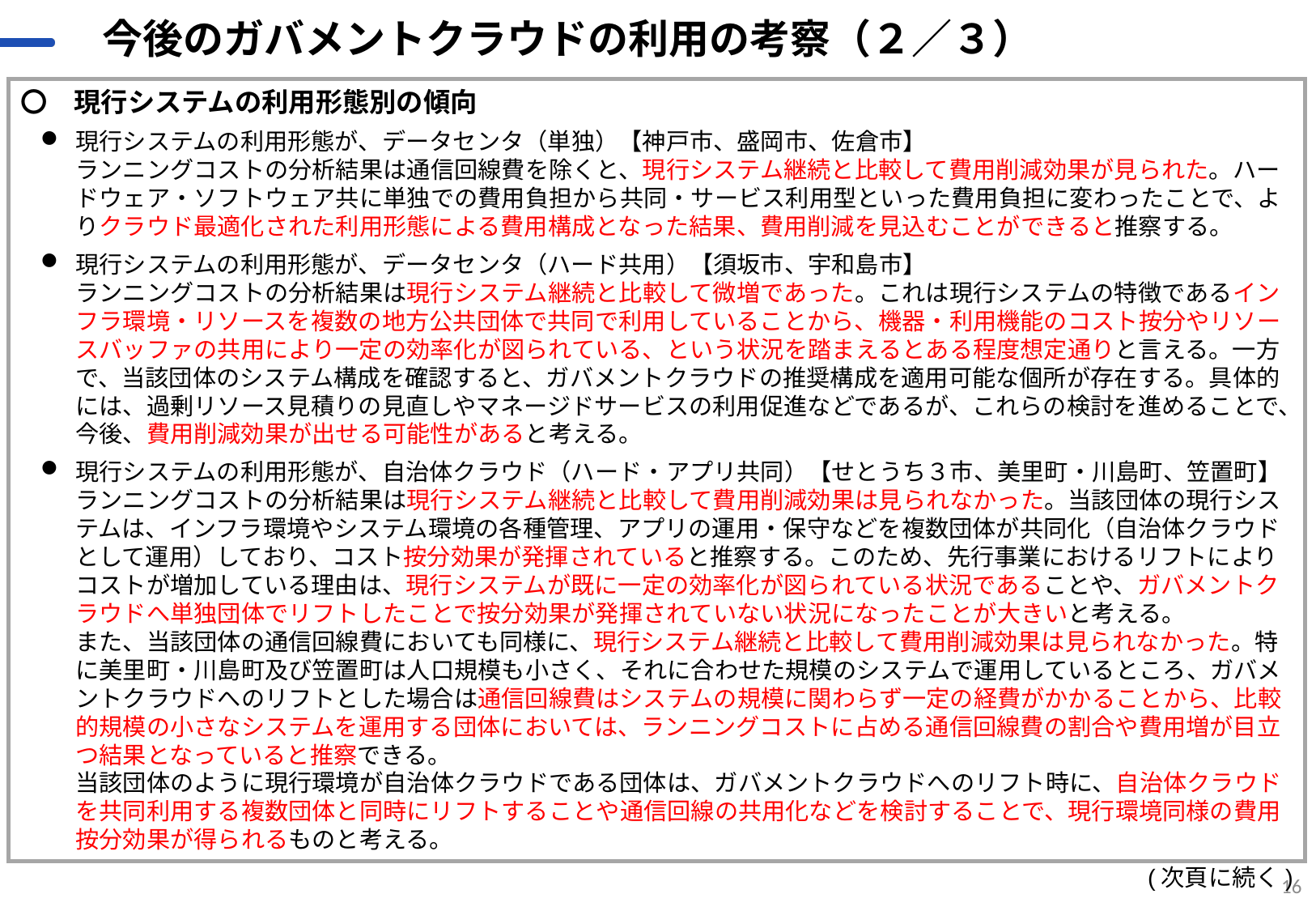

# 今後のガバメントクラウドの利用の考察（２／３）
〇　現行システムの利用形態別の傾向
現行システムの利用形態が、データセンタ（単独）【神戸市、盛岡市、佐倉市】
ランニングコストの分析結果は通信回線費を除くと、現行システム継続と比較して費用削減効果が見られた。ハードウェア・ソフトウェア共に単独での費用負担から共同・サービス利用型といった費用負担に変わったことで、よりクラウド最適化された利用形態による費用構成となった結果、費用削減を見込むことができると推察する。
現行システムの利用形態が、データセンタ（ハード共用）【須坂市、宇和島市】
ランニングコストの分析結果は現行システム継続と比較して微増であった。これは現行システムの特徴であるインフラ環境・リソースを複数の地方公共団体で共同で利用していることから、機器・利用機能のコスト按分やリソースバッファの共用により一定の効率化が図られている、という状況を踏まえるとある程度想定通りと言える。一方で、当該団体のシステム構成を確認すると、ガバメントクラウドの推奨構成を適用可能な個所が存在する。具体的には、過剰リソース見積りの見直しやマネージドサービスの利用促進などであるが、これらの検討を進めることで、今後、費用削減効果が出せる可能性があると考える。
現行システムの利用形態が、自治体クラウド（ハード・アプリ共同）【せとうち３市、美里町・川島町、笠置町】
ランニングコストの分析結果は現行システム継続と比較して費用削減効果は見られなかった。当該団体の現行システムは、インフラ環境やシステム環境の各種管理、アプリの運用・保守などを複数団体が共同化（自治体クラウドとして運用）しており、コスト按分効果が発揮されていると推察する。このため、先行事業におけるリフトによりコストが増加している理由は、現行システムが既に一定の効率化が図られている状況であることや、ガバメントクラウドへ単独団体でリフトしたことで按分効果が発揮されていない状況になったことが大きいと考える。
また、当該団体の通信回線費においても同様に、現行システム継続と比較して費用削減効果は見られなかった。特に美里町・川島町及び笠置町は人口規模も小さく、それに合わせた規模のシステムで運用しているところ、ガバメントクラウドへのリフトとした場合は通信回線費はシステムの規模に関わらず一定の経費がかかることから、比較的規模の小さなシステムを運用する団体においては、ランニングコストに占める通信回線費の割合や費用増が目立つ結果となっていると推察できる。
当該団体のように現行環境が自治体クラウドである団体は、ガバメントクラウドへのリフト時に、自治体クラウドを共同利用する複数団体と同時にリフトすることや通信回線の共用化などを検討することで、現行環境同様の費用按分効果が得られるものと考える。
(次頁に続く)

16